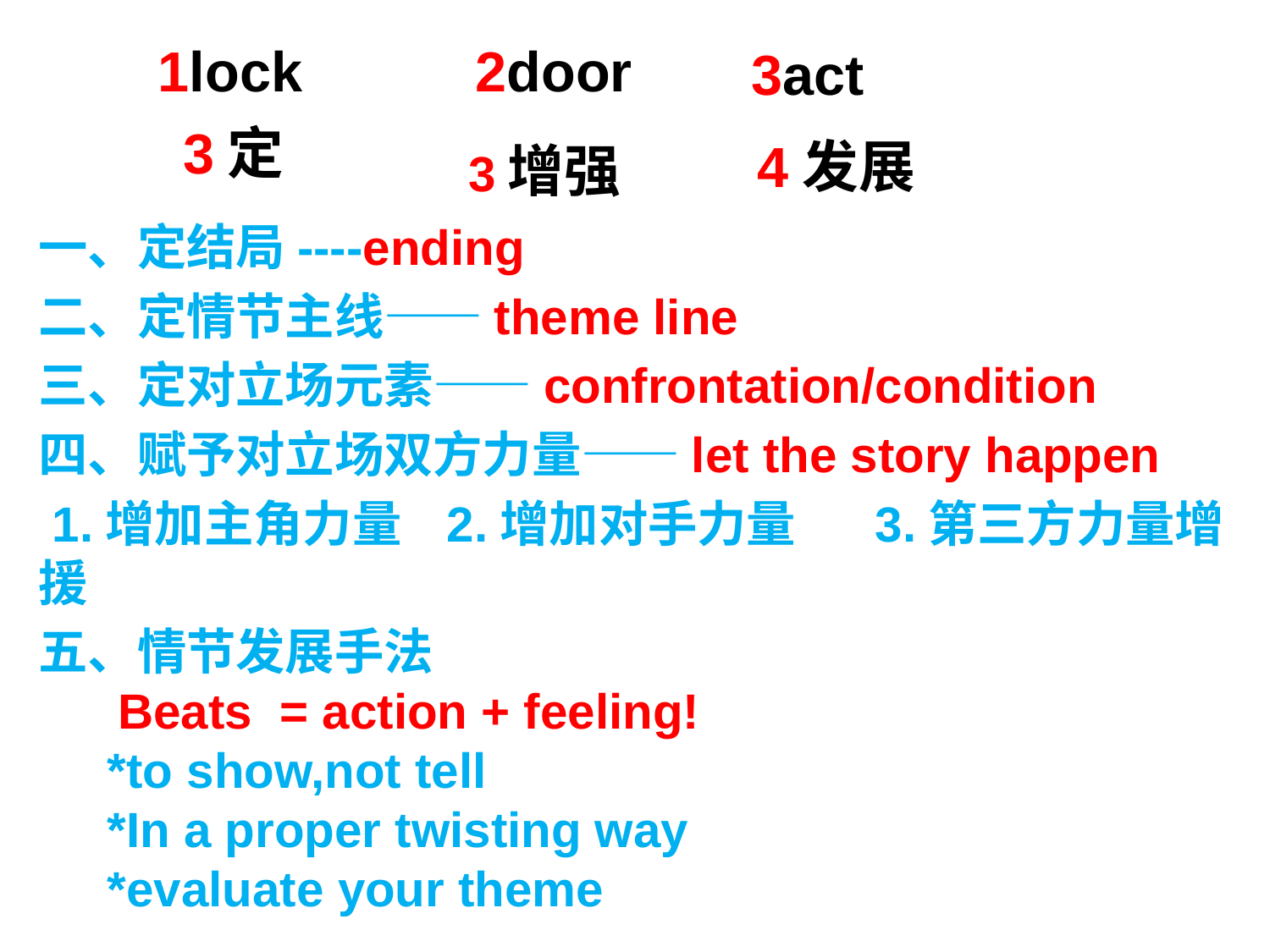

1lock
2door
3act
#
3定
4发展
3增强
一、定结局----ending
二、定情节主线——theme line
三、定对立场元素——confrontation/condition
四、赋予对立场双方力量——let the story happen
 1.增加主角力量   2.增加对手力量      3.第三方力量增援
五、情节发展手法
      Beats  = action + feeling!
     *to show,not tell
     *In a proper twisting way
     *evaluate your theme